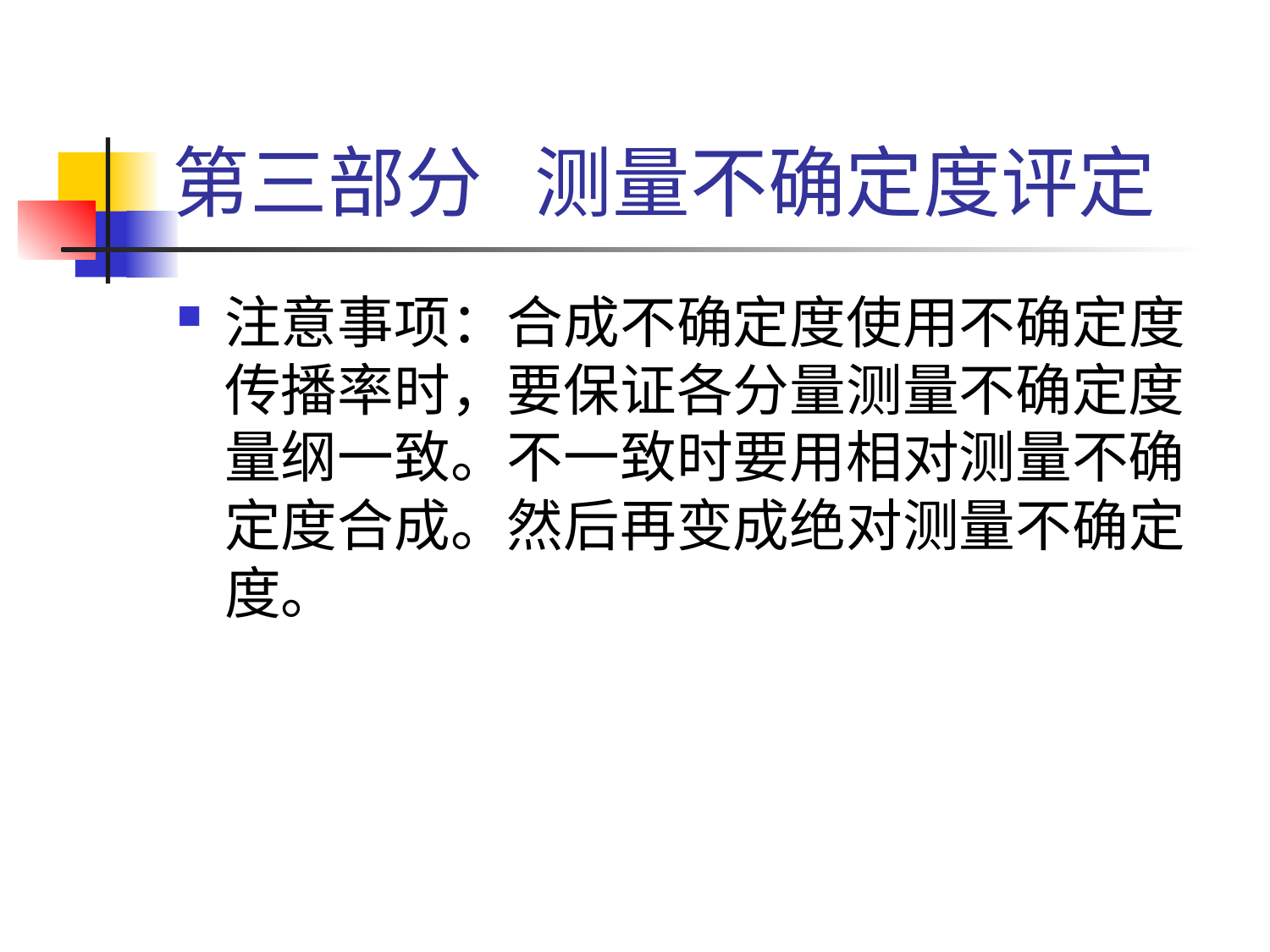

# 第三部分   测量不确定度评定
注意事项：合成不确定度使用不确定度传播率时，要保证各分量测量不确定度量纲一致。不一致时要用相对测量不确定度合成。然后再变成绝对测量不确定度。